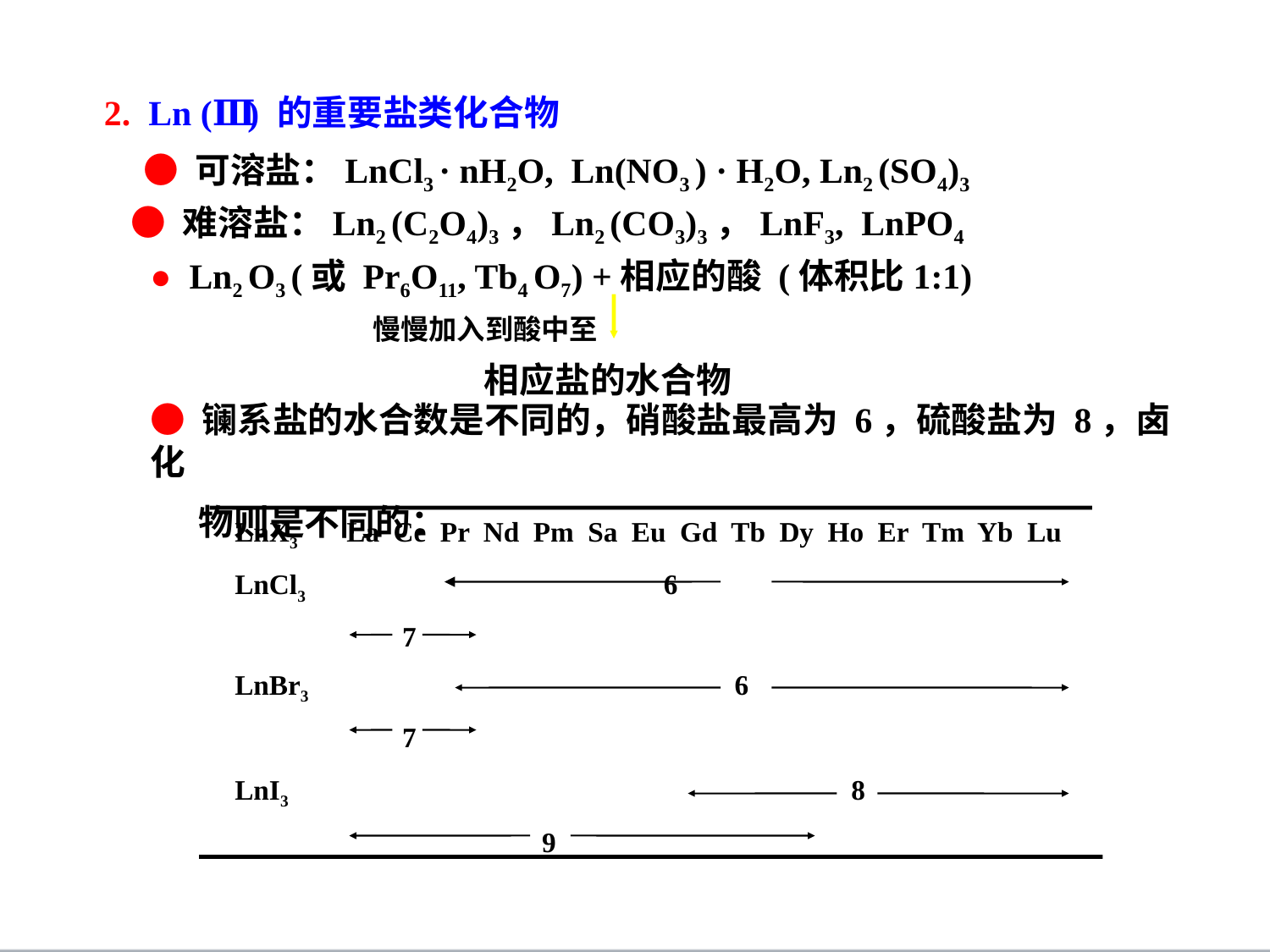

2.  Ln (Ⅲ) 的重要盐类化合物
● 可溶盐：LnCl3 · nH2O,  Ln(NO3 ) · H2O, Ln2 (SO4)3
● 难溶盐：Ln2 (C2O4)3，Ln2 (CO3)3，LnF3,  LnPO4
●  Ln2 O3 (或 Pr6O11, Tb4 O7) +相应的酸 (体积比1:1)
                                  慢慢加入到酸中至
                                                   相应盐的水合物

● 镧系盐的水合数是不同的，硝酸盐最高为 6，硫酸盐为 8，卤化
     物则是不同的：

LnX3       La  Ce  Pr  Nd  Pm  Sa  Eu  Gd  Tb  Dy  Ho  Er  Tm  Yb  Lu
LnCl3                                                                                         6
                        7
LnBr3                                                             6
                        7
LnI3                                                                                 8
                                            9